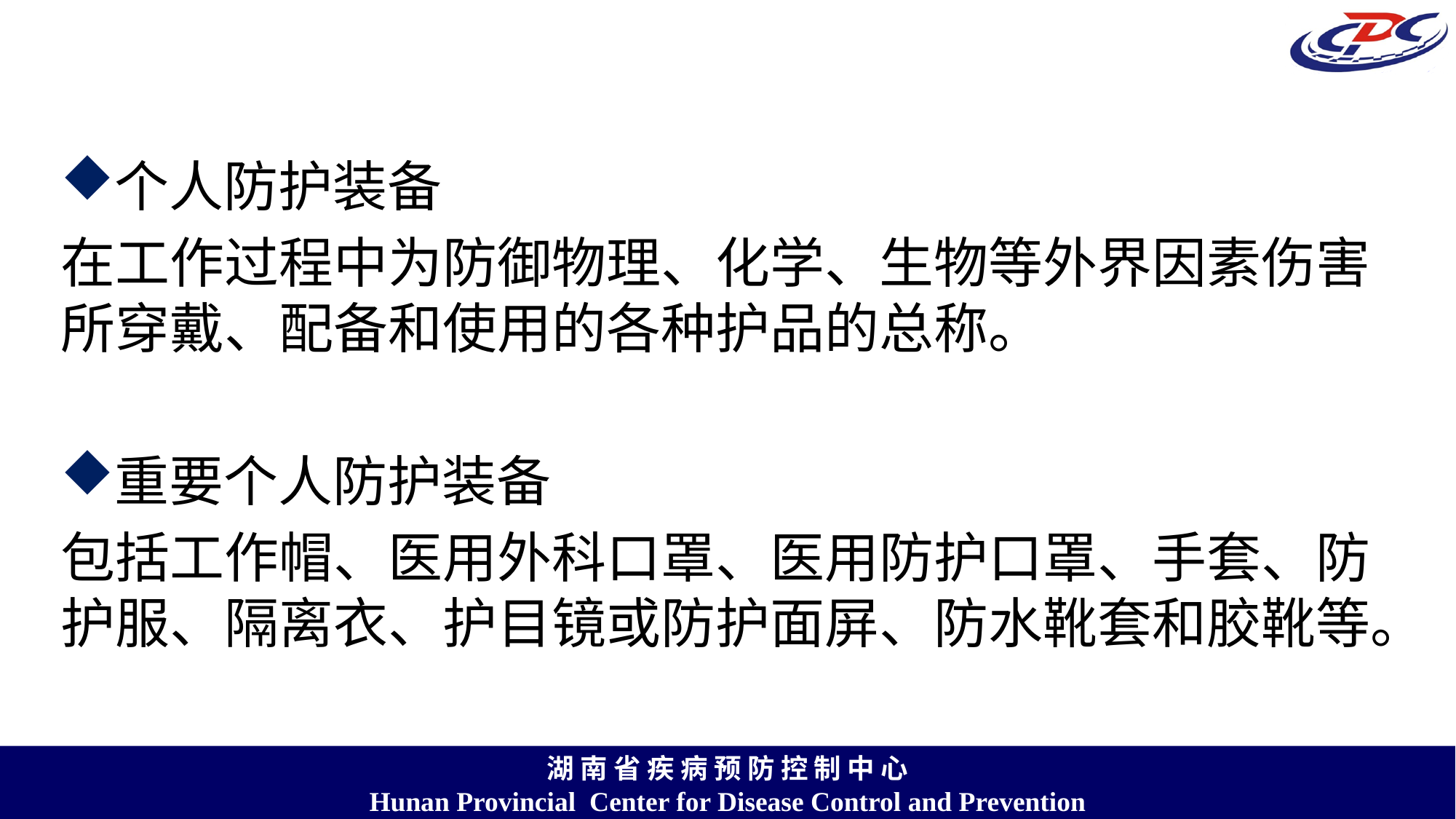

#
个人防护装备
在工作过程中为防御物理、化学、生物等外界因素伤害所穿戴、配备和使用的各种护品的总称。

重要个人防护装备
包括工作帽、医用外科口罩、医用防护口罩、手套、防护服、隔离衣、护目镜或防护面屏、防水靴套和胶靴等。